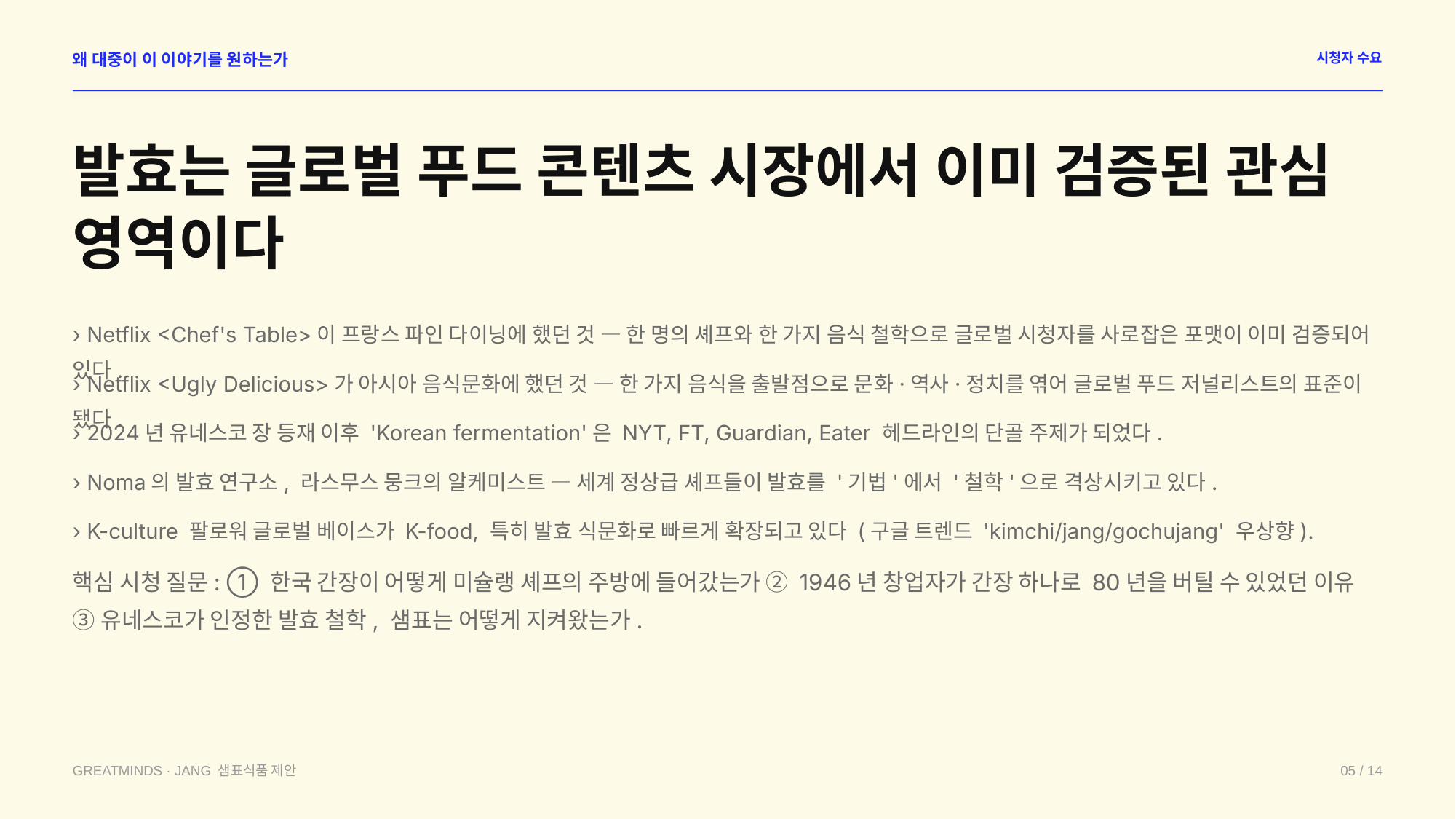

왜 대중이 이 이야기를 원하는가
시청자 수요

발효는 글로벌 푸드 콘텐츠 시장에서 이미 검증된 관심 영역이다
› Netflix <Chef's Table>이 프랑스 파인 다이닝에 했던 것 — 한 명의 셰프와 한 가지 음식 철학으로 글로벌 시청자를 사로잡은 포맷이 이미 검증되어 있다.
› Netflix <Ugly Delicious>가 아시아 음식문화에 했던 것 — 한 가지 음식을 출발점으로 문화·역사·정치를 엮어 글로벌 푸드 저널리스트의 표준이 됐다.
› 2024년 유네스코 장 등재 이후 'Korean fermentation'은 NYT, FT, Guardian, Eater 헤드라인의 단골 주제가 되었다.
› Noma의 발효 연구소, 라스무스 뭉크의 알케미스트 — 세계 정상급 셰프들이 발효를 '기법'에서 '철학'으로 격상시키고 있다.
› K-culture 팔로워 글로벌 베이스가 K-food, 특히 발효 식문화로 빠르게 확장되고 있다 (구글 트렌드 'kimchi/jang/gochujang' 우상향).
핵심 시청 질문: ① 한국 간장이 어떻게 미슐랭 셰프의 주방에 들어갔는가 ② 1946년 창업자가 간장 하나로 80년을 버틸 수 있었던 이유 ③ 유네스코가 인정한 발효 철학, 샘표는 어떻게 지켜왔는가.
GREATMINDS · JANG 샘표식품 제안
05 / 14